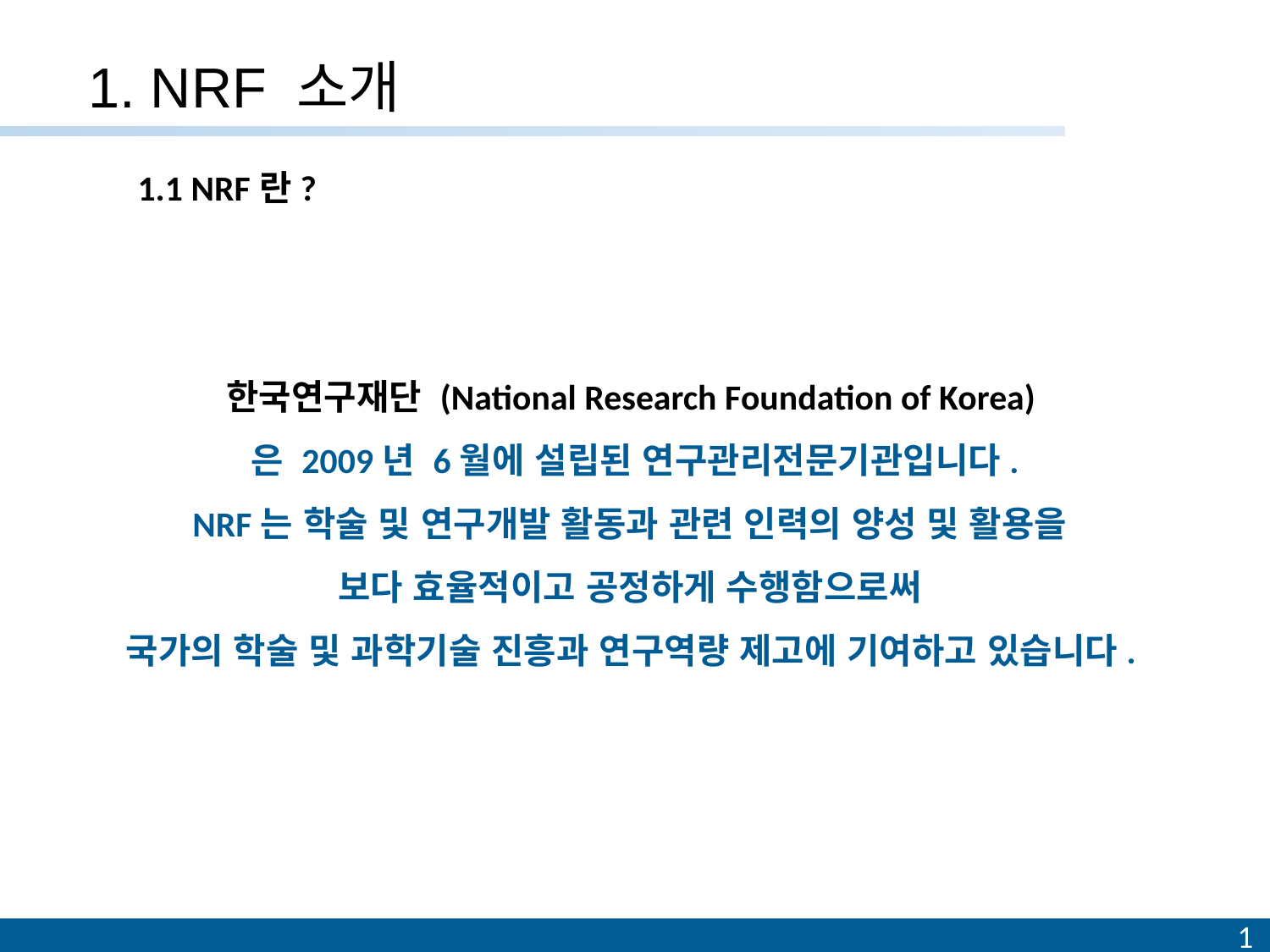

# 1. NRF 소개

1.1 NRF란?
한국연구재단 (National Research Foundation of Korea)
은 2009년 6월에 설립된 연구관리전문기관입니다.
NRF는 학술 및 연구개발 활동과 관련 인력의 양성 및 활용을
보다 효율적이고 공정하게 수행함으로써
국가의 학술 및 과학기술 진흥과 연구역량 제고에 기여하고 있습니다.
1